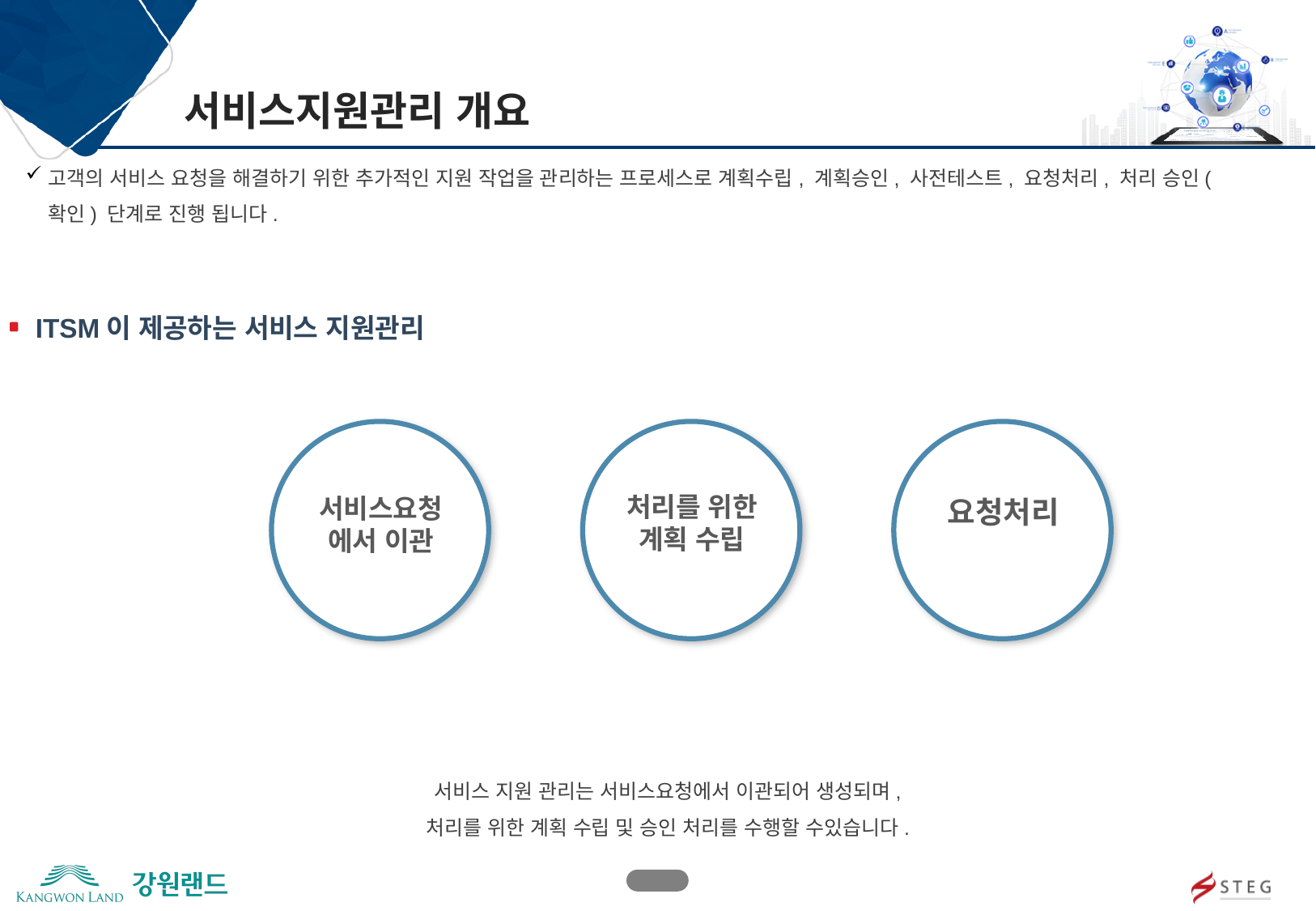

서비스지원관리 개요
고객의 서비스 요청을 해결하기 위한 추가적인 지원 작업을 관리하는 프로세스로 계획수립, 계획승인, 사전테스트, 요청처리, 처리 승인(확인) 단계로 진행 됩니다.
ITSM이 제공하는 서비스 지원관리

처리를 위한
계획 수립
서비스요청에서 이관
요청처리
서비스 지원 관리는 서비스요청에서 이관되어 생성되며,
처리를 위한 계획 수립 및 승인 처리를 수행할 수있습니다.